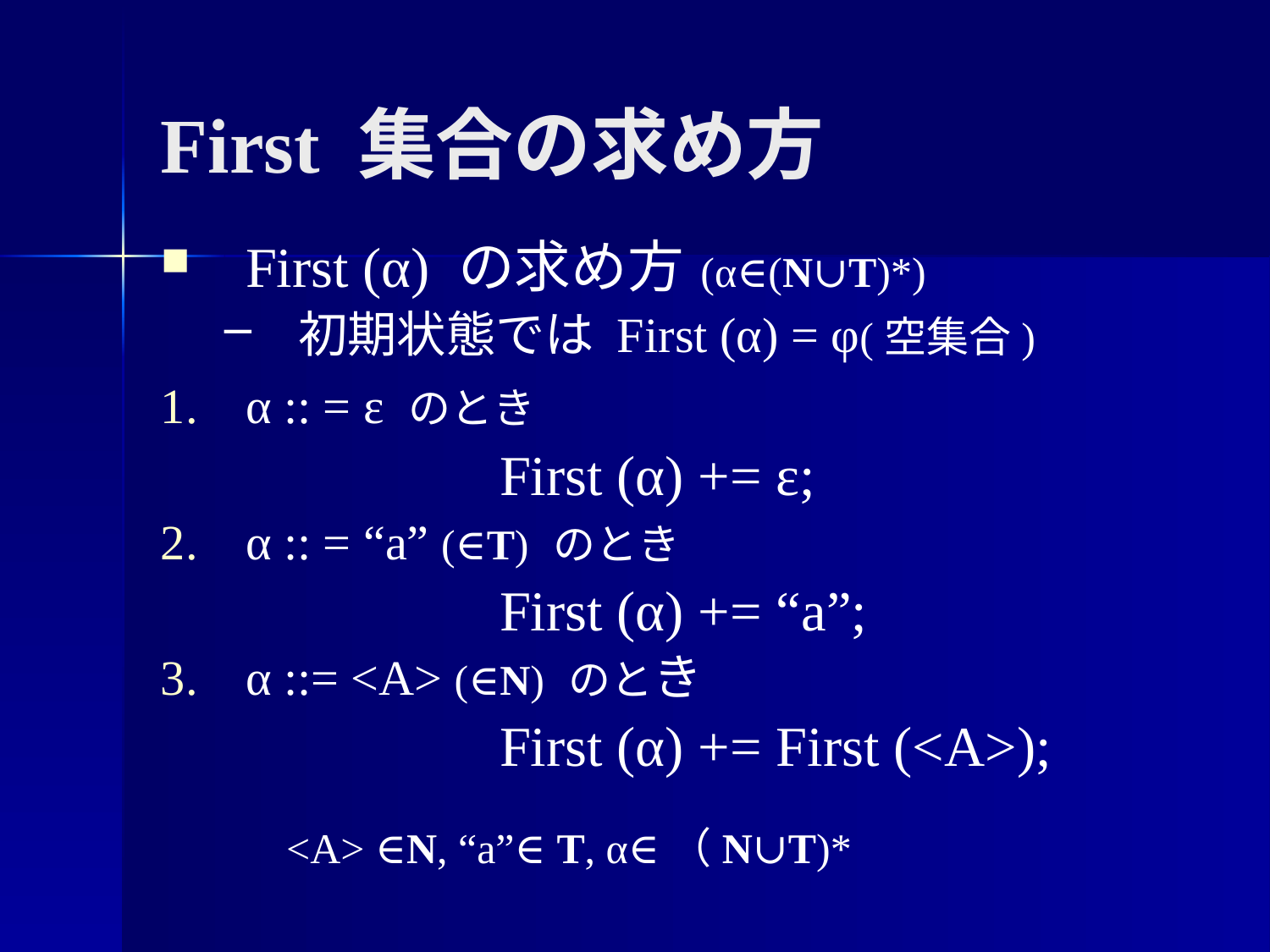

# First 集合の求め方
First (α) の求め方 (α∈(N∪T)*)
初期状態では First (α) = φ(空集合)
α :: = ε のとき
			First (α) += ε;
α :: = “a” (∈T) のとき
			First (α) += “a”;
α ::= <A> (∈N) のとき
			First (α) += First (<A>);
<A> ∈N, “a”∈ T, α∈（N∪T)*